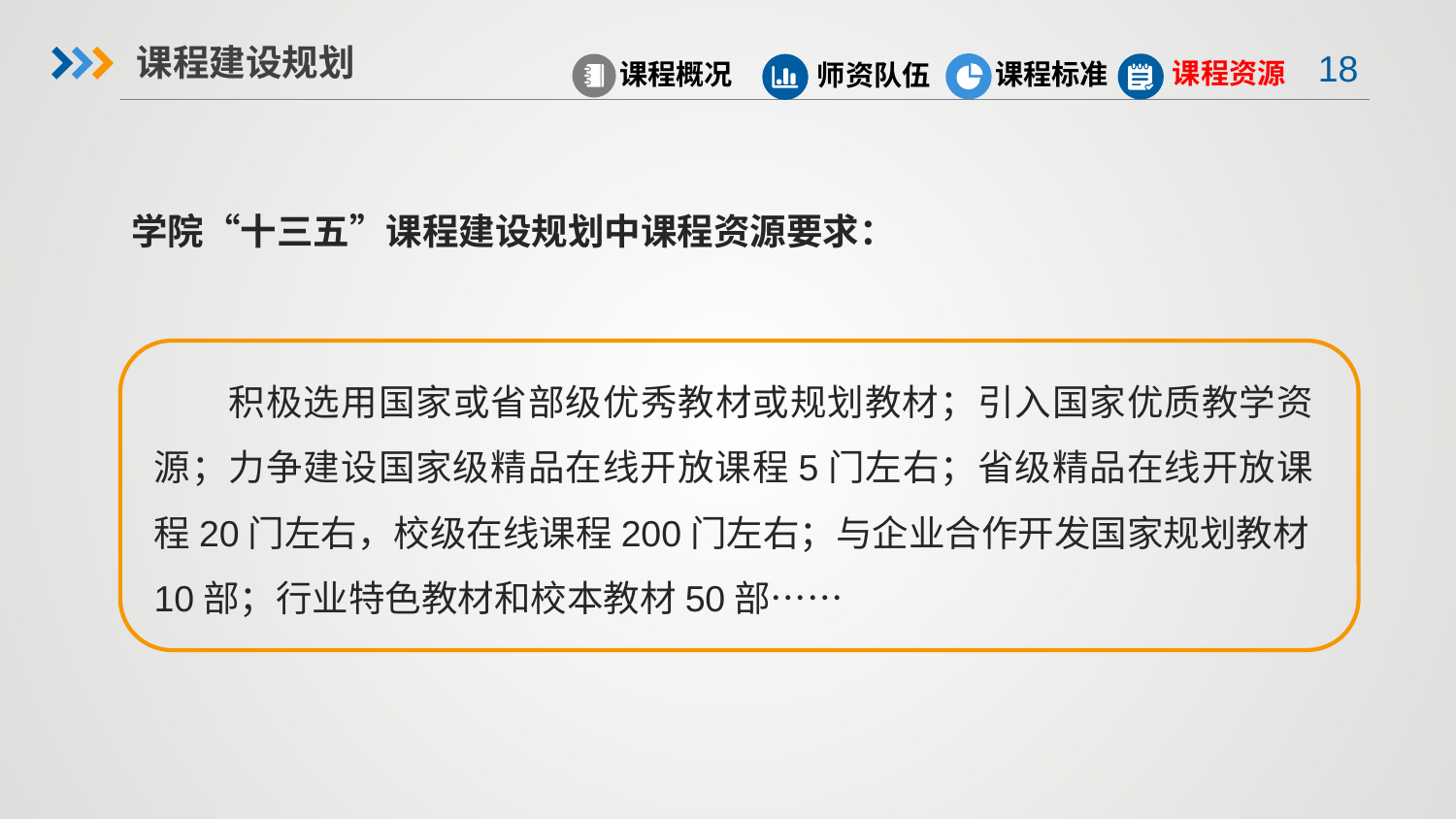

课程建设规划
课程资源
课程概况
课程标准
师资队伍

学院“十三五”课程建设规划中课程资源要求：

       积极选用国家或省部级优秀教材或规划教材；引入国家优质教学资源；力争建设国家级精品在线开放课程5门左右；省级精品在线开放课程20门左右，校级在线课程200门左右；与企业合作开发国家规划教材10部；行业特色教材和校本教材50部……